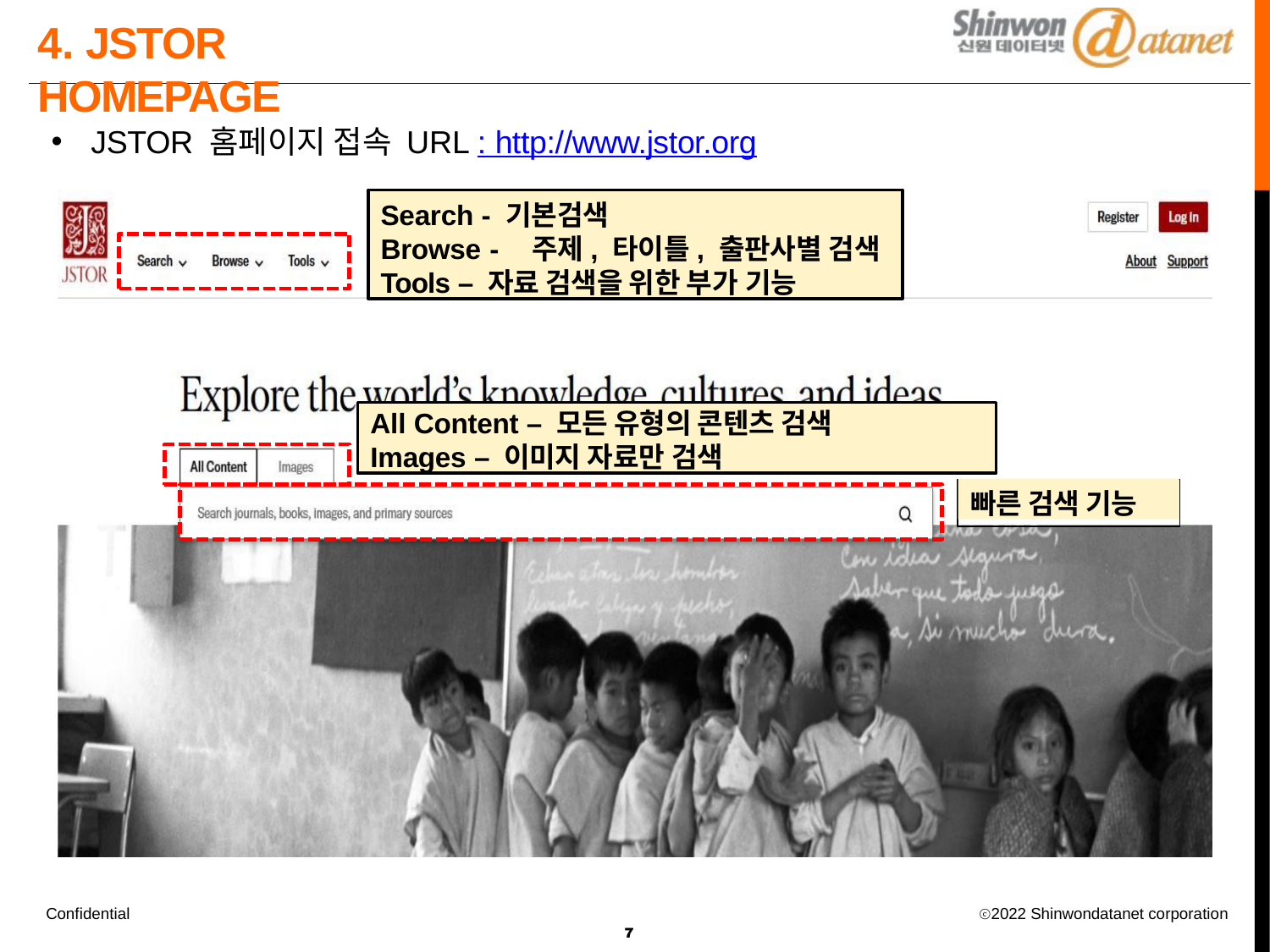

# 4. JSTOR HOMEPAGE
JSTOR 홈페이지 접속 URL : http://www.jstor.org

Search - 기본검색
Browse -	주제, 타이틀, 출판사별 검색
Tools – 자료 검색을 위한 부가 기능

All Content – 모든 유형의 콘텐츠 검색  Images – 이미지 자료만 검색

빠른 검색 기능

Confidential
ⓒ2022 Shinwondatanet corporation
7